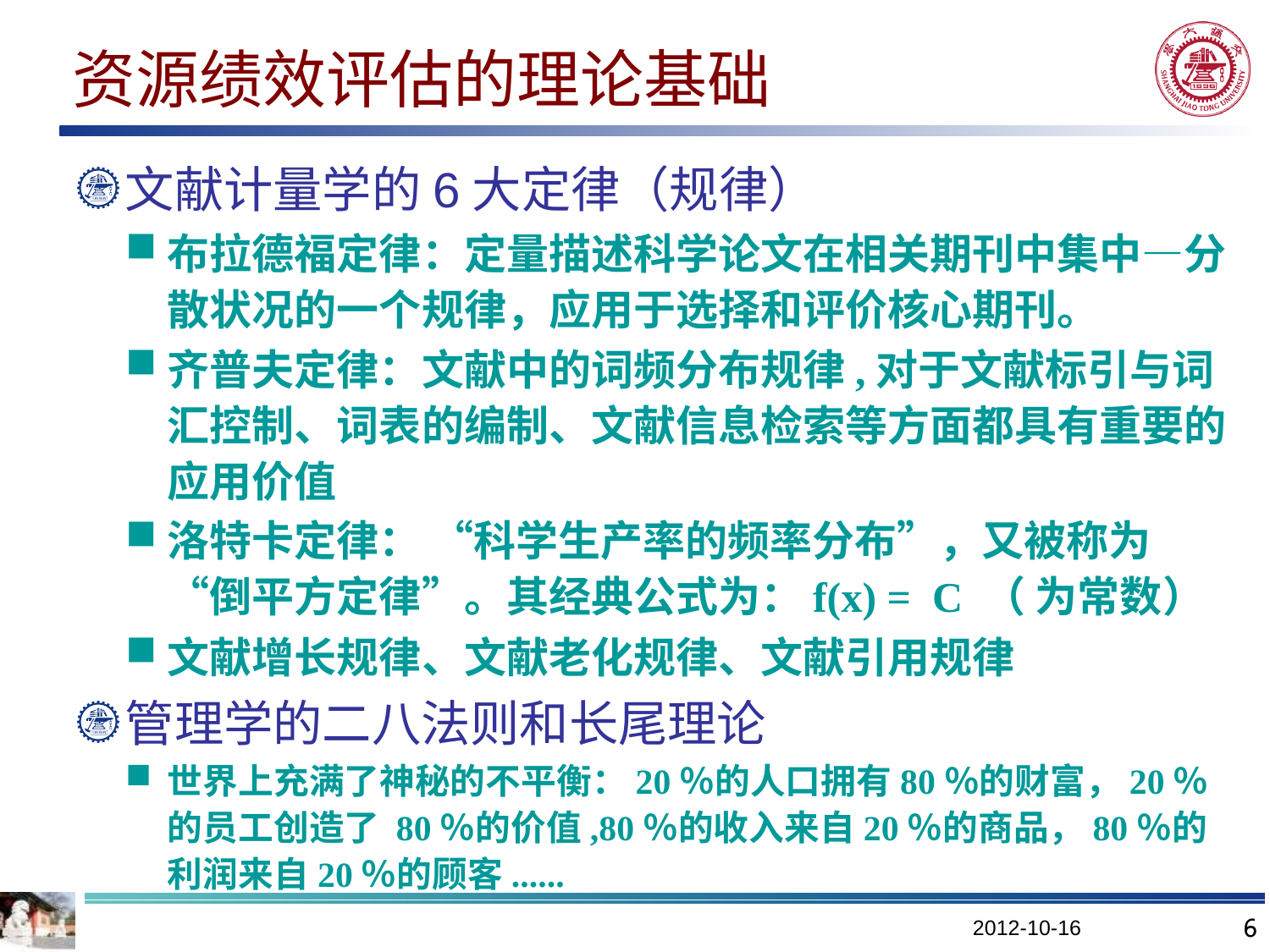

# 资源绩效评估的理论基础
文献计量学的6大定律（规律）
布拉德福定律：定量描述科学论文在相关期刊中集中—分散状况的一个规律，应用于选择和评价核心期刊。
齐普夫定律：文献中的词频分布规律,对于文献标引与词汇控制、词表的编制、文献信息检索等方面都具有重要的应用价值
洛特卡定律： “科学生产率的频率分布”，又被称为“倒平方定律”。其经典公式为：f(x) =  C （ 为常数）
文献增长规律、文献老化规律、文献引用规律
管理学的二八法则和长尾理论
世界上充满了神秘的不平衡：20％的人口拥有80％的财富，20％的员工创造了 80％的价值,80％的收入来自20％的商品，80％的利润来自20％的顾客......
2012-10-16
6